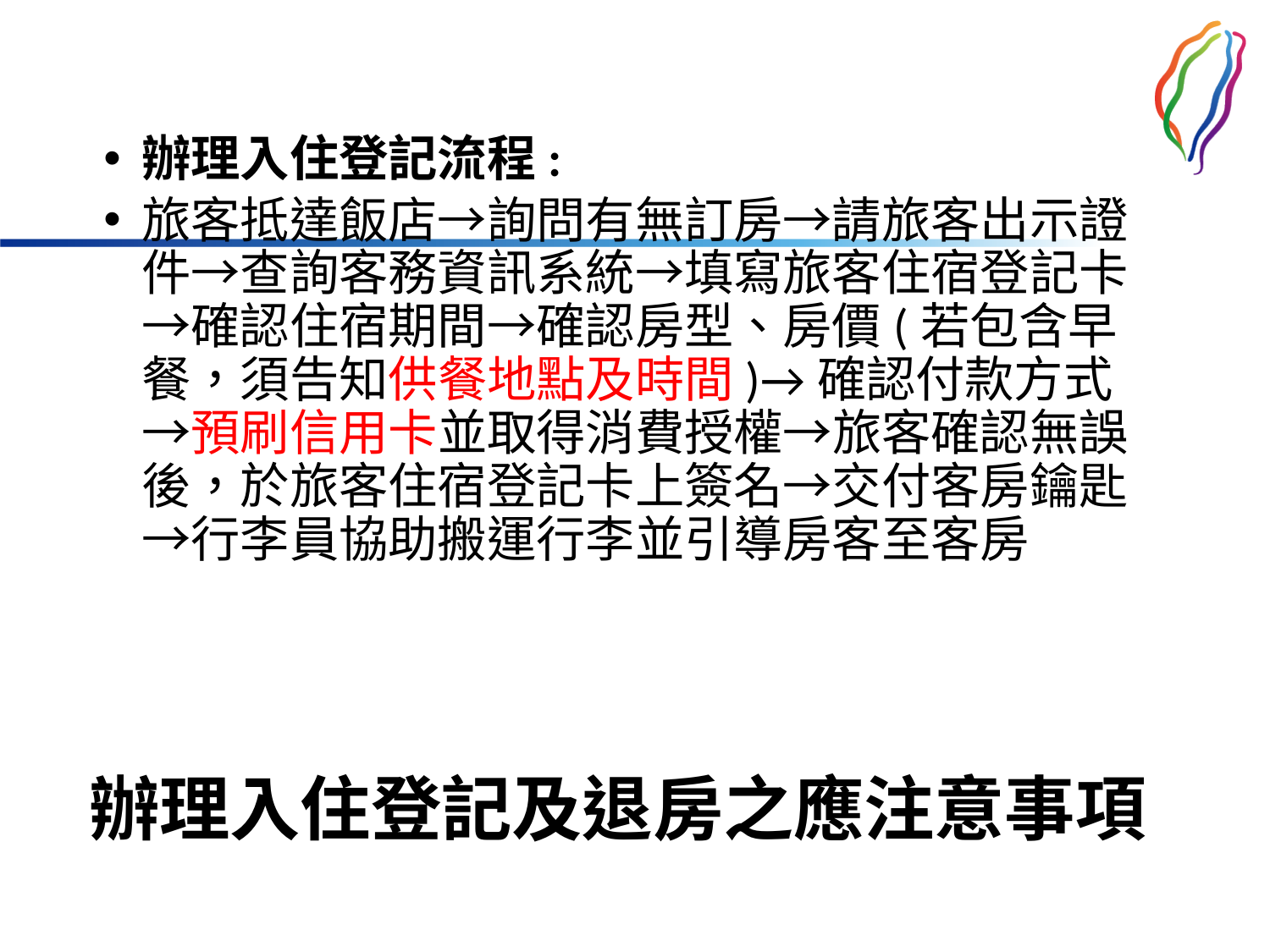

辦理入住登記流程:
旅客抵達飯店→詢問有無訂房→請旅客出示證件→查詢客務資訊系統→填寫旅客住宿登記卡→確認住宿期間→確認房型、房價(若包含早餐，須告知供餐地點及時間)→確認付款方式→預刷信用卡並取得消費授權→旅客確認無誤後，於旅客住宿登記卡上簽名→交付客房鑰匙→行李員協助搬運行李並引導房客至客房

# 辦理入住登記及退房之應注意事項